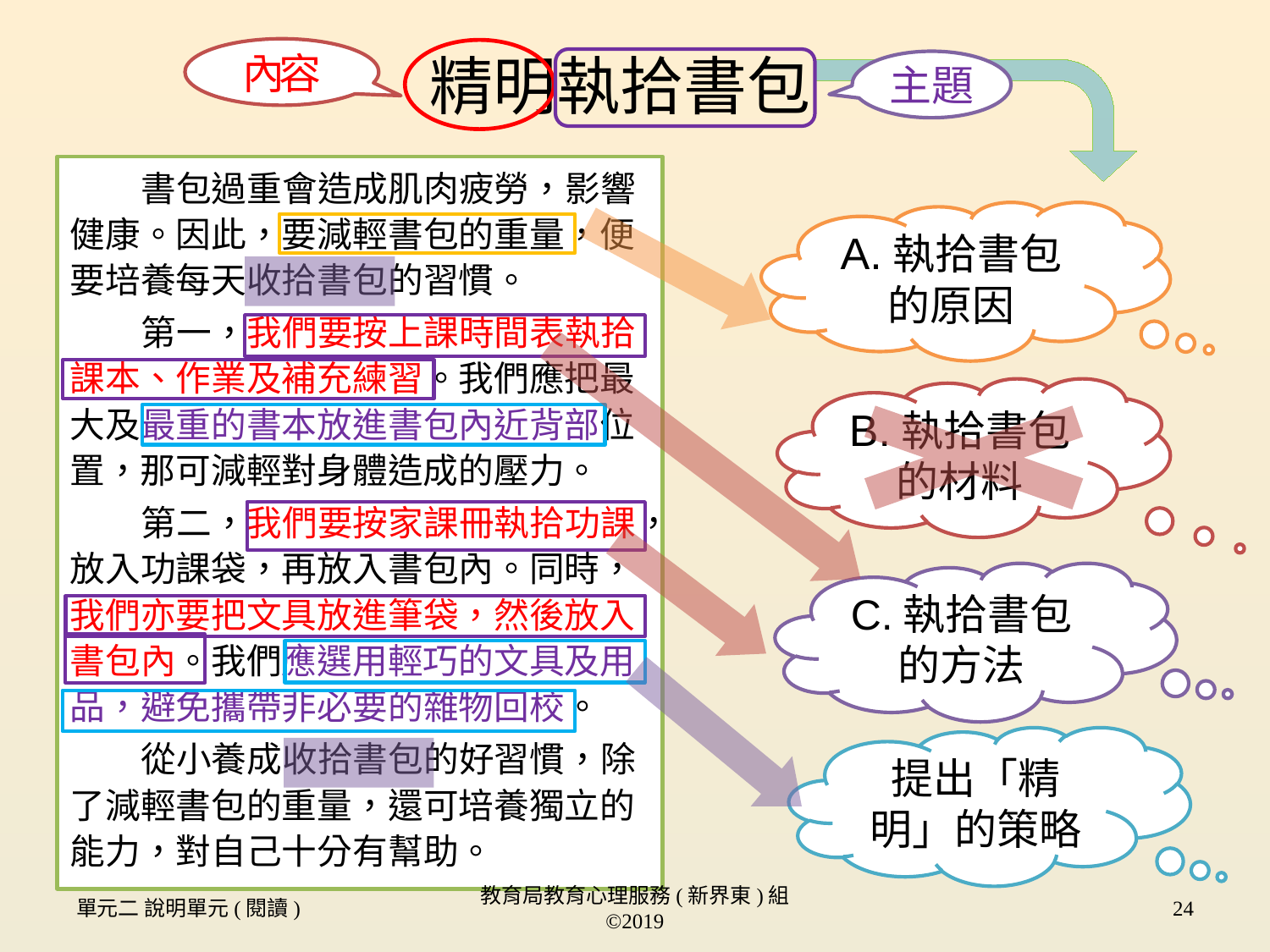

# 精明執拾書包
內容

主題
        書包過重會造成肌肉疲勞，影響健康。因此，要減輕書包的重量，便要培養每天收拾書包的習慣。
        第一，我們要按上課時間表執拾課本、作業及補充練習。我們應把最大及最重的書本放進書包內近背部位置，那可減輕對身體造成的壓力。
        第二，我們要按家課冊執拾功課，放入功課袋，再放入書包內。同時，我們亦要把文具放進筆袋，然後放入書包內。我們應選用輕巧的文具及用品，避免攜帶非必要的雜物回校。
        從小養成收拾書包的好習慣，除了減輕書包的重量，還可培養獨立的能力，對自己十分有幫助。

A.執拾書包的原因

B.執拾書包的材料

C.執拾書包的方法

提出「精明」的策略

單元二 說明單元(閱讀)
教育局教育心理服務(新界東)組 ©2019
24